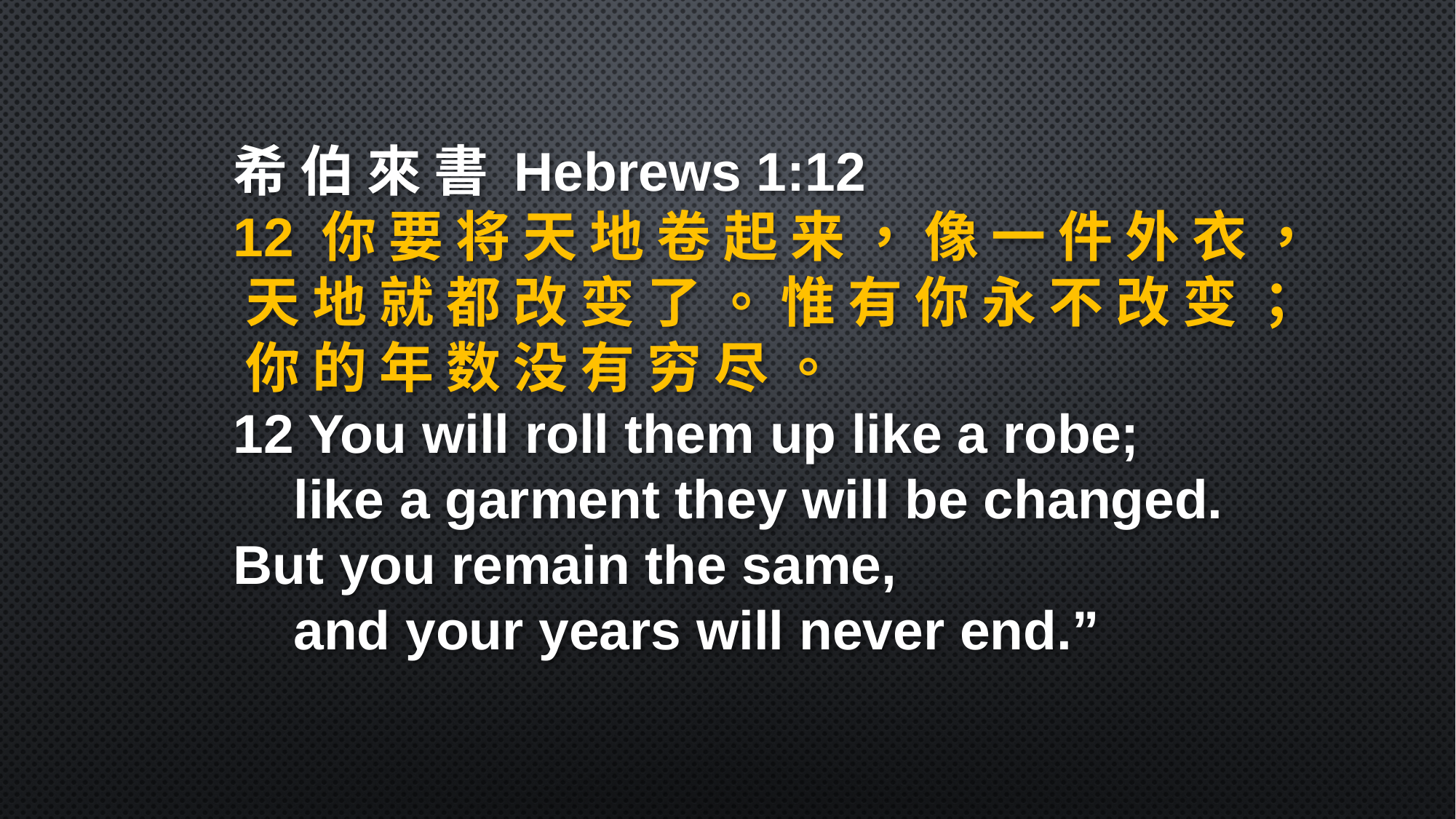

希 伯 來 書 Hebrews 1:12
12 你 要 将 天 地 卷 起 来 ， 像 一 件 外 衣 ， 天 地 就 都 改 变 了 。 惟 有 你 永 不 改 变 ； 你 的 年 数 没 有 穷 尽 。
12 You will roll them up like a robe;
    like a garment they will be changed.
But you remain the same,
    and your years will never end.”